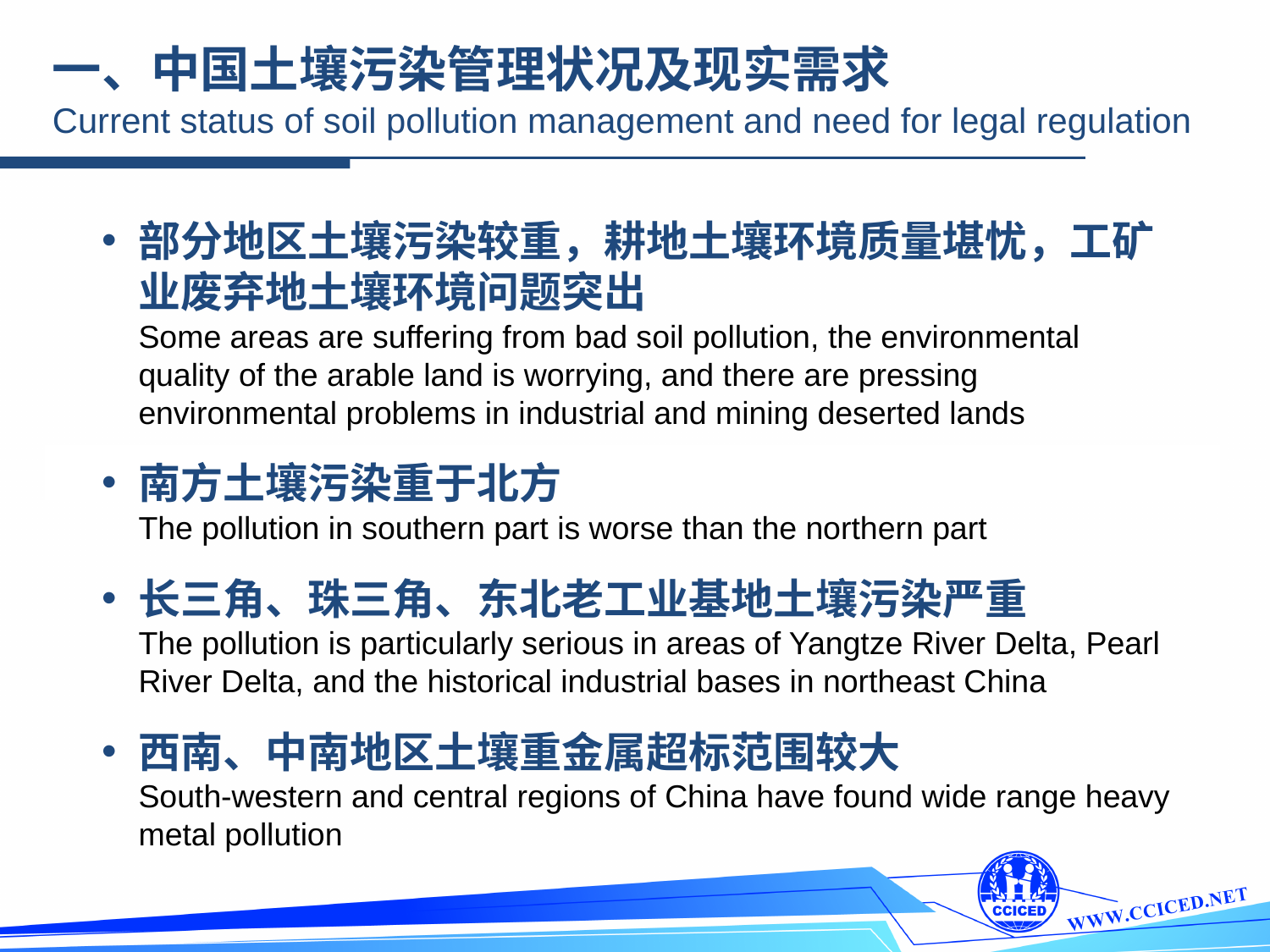

一、中国土壤污染管理状况及现实需求
Current status of soil pollution management and need for legal regulation

部分地区土壤污染较重，耕地土壤环境质量堪忧，工矿业废弃地土壤环境问题突出
Some areas are suffering from bad soil pollution, the environmental quality of the arable land is worrying, and there are pressing environmental problems in industrial and mining deserted lands
南方土壤污染重于北方
The pollution in southern part is worse than the northern part
长三角、珠三角、东北老工业基地土壤污染严重
The pollution is particularly serious in areas of Yangtze River Delta, Pearl River Delta, and the historical industrial bases in northeast China
西南、中南地区土壤重金属超标范围较大
South-western and central regions of China have found wide range heavy metal pollution